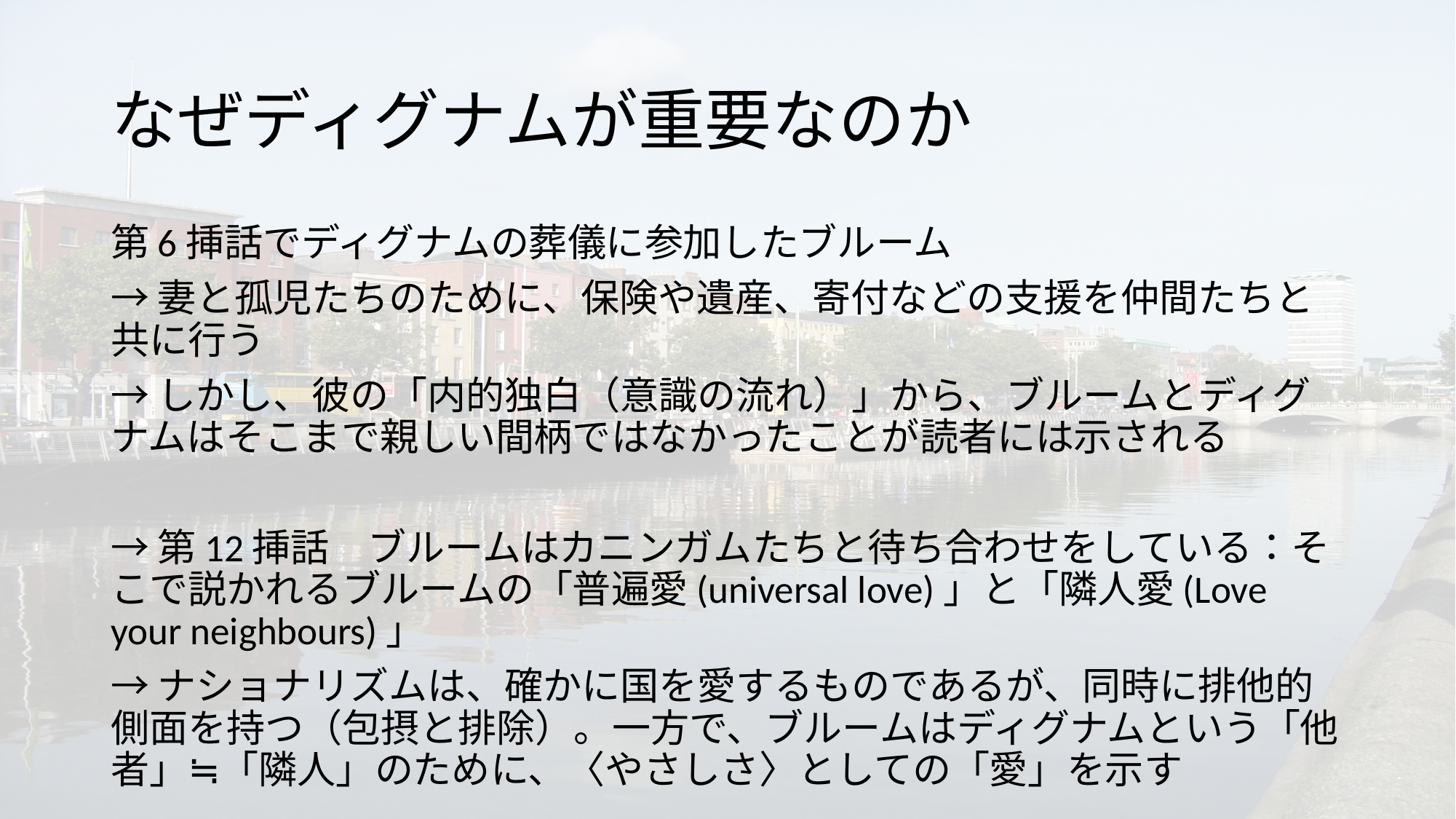

# なぜディグナムが重要なのか
第6挿話でディグナムの葬儀に参加したブルーム
→妻と孤児たちのために、保険や遺産、寄付などの支援を仲間たちと共に行う
→しかし、彼の「内的独白（意識の流れ）」から、ブルームとディグナムはそこまで親しい間柄ではなかったことが読者には示される

→第12挿話　ブルームはカニンガムたちと待ち合わせをしている：そこで説かれるブルームの「普遍愛(universal love)」と「隣人愛(Love your neighbours)」
→ナショナリズムは、確かに国を愛するものであるが、同時に排他的側面を持つ（包摂と排除）。一方で、ブルームはディグナムという「他者」≒「隣人」のために、〈やさしさ〉としての「愛」を示す